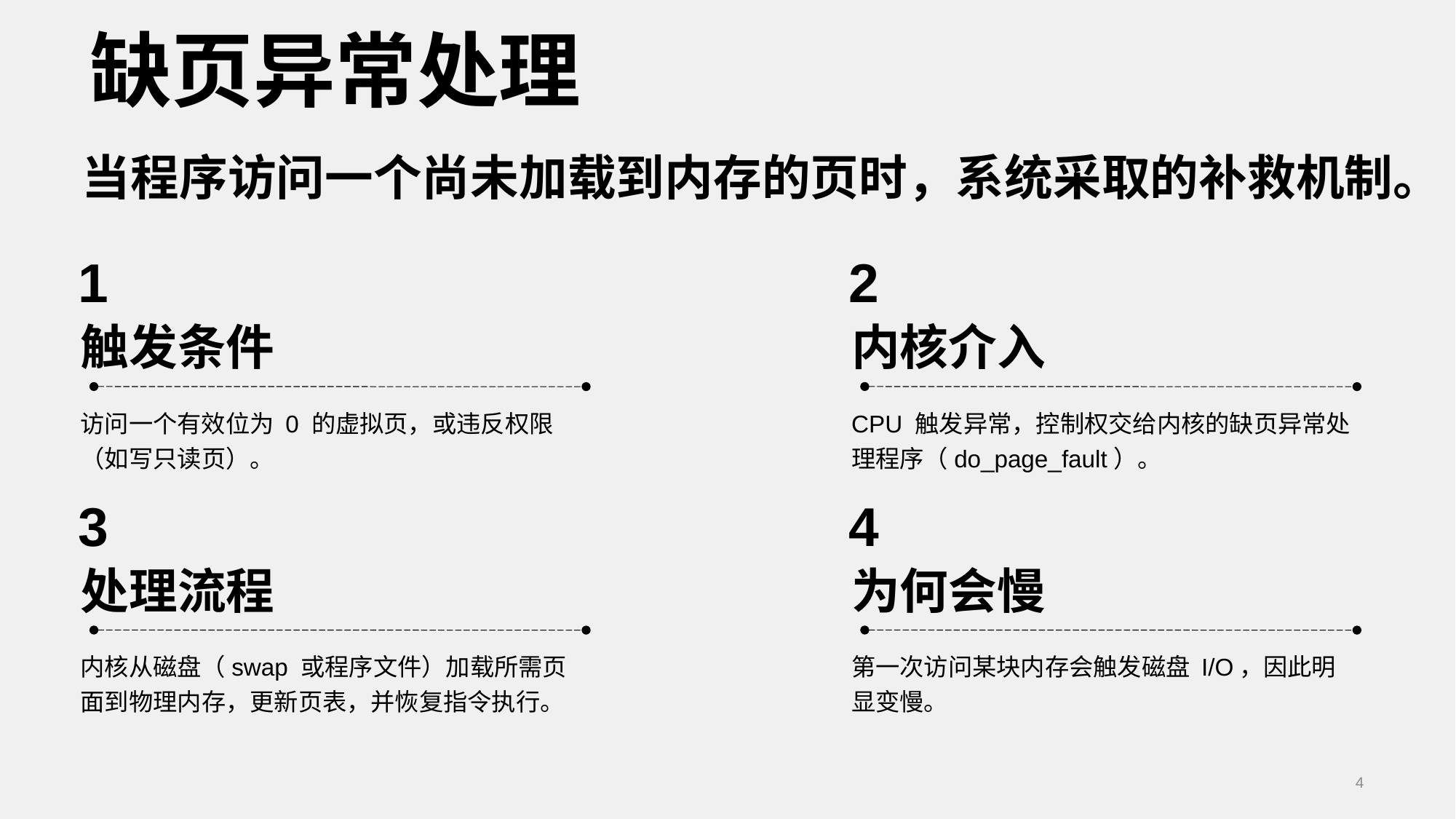

缺页异常处理
当程序访问一个尚未加载到内存的页时，系统采取的补救机制。
1
触发条件

访问一个有效位为 0 的虚拟页，或违反权限（如写只读页）。
2
内核介入

CPU 触发异常，控制权交给内核的缺页异常处理程序（do_page_fault）。
3
处理流程

内核从磁盘（swap 或程序文件）加载所需页面到物理内存，更新页表，并恢复指令执行。
4
为何会慢

第一次访问某块内存会触发磁盘 I/O，因此明显变慢。
4